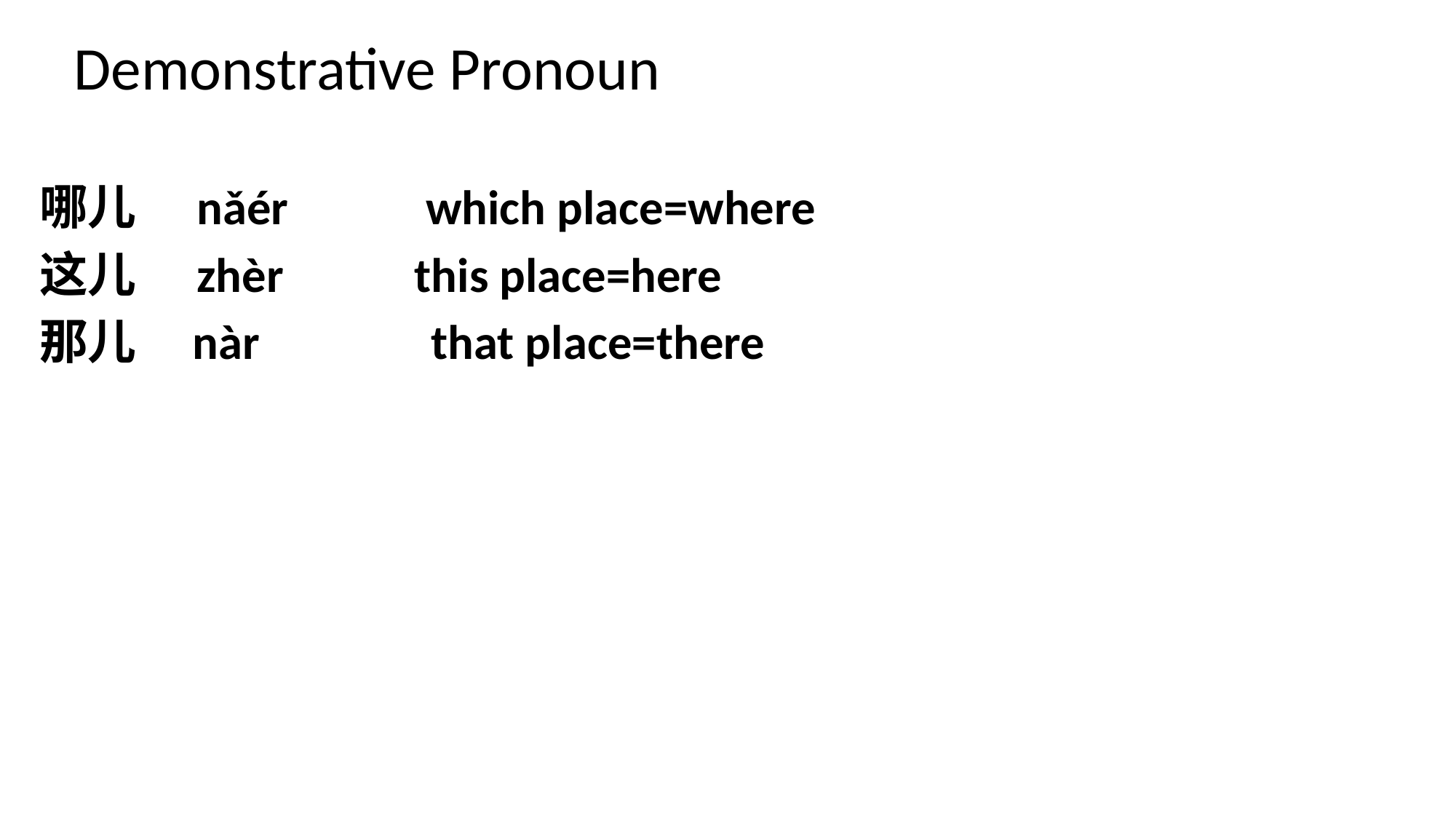

Demonstrative Pronoun
哪儿　nǎér      　which place=where
这儿　zhèr            this place=here
那儿    nàr 　        that place=there